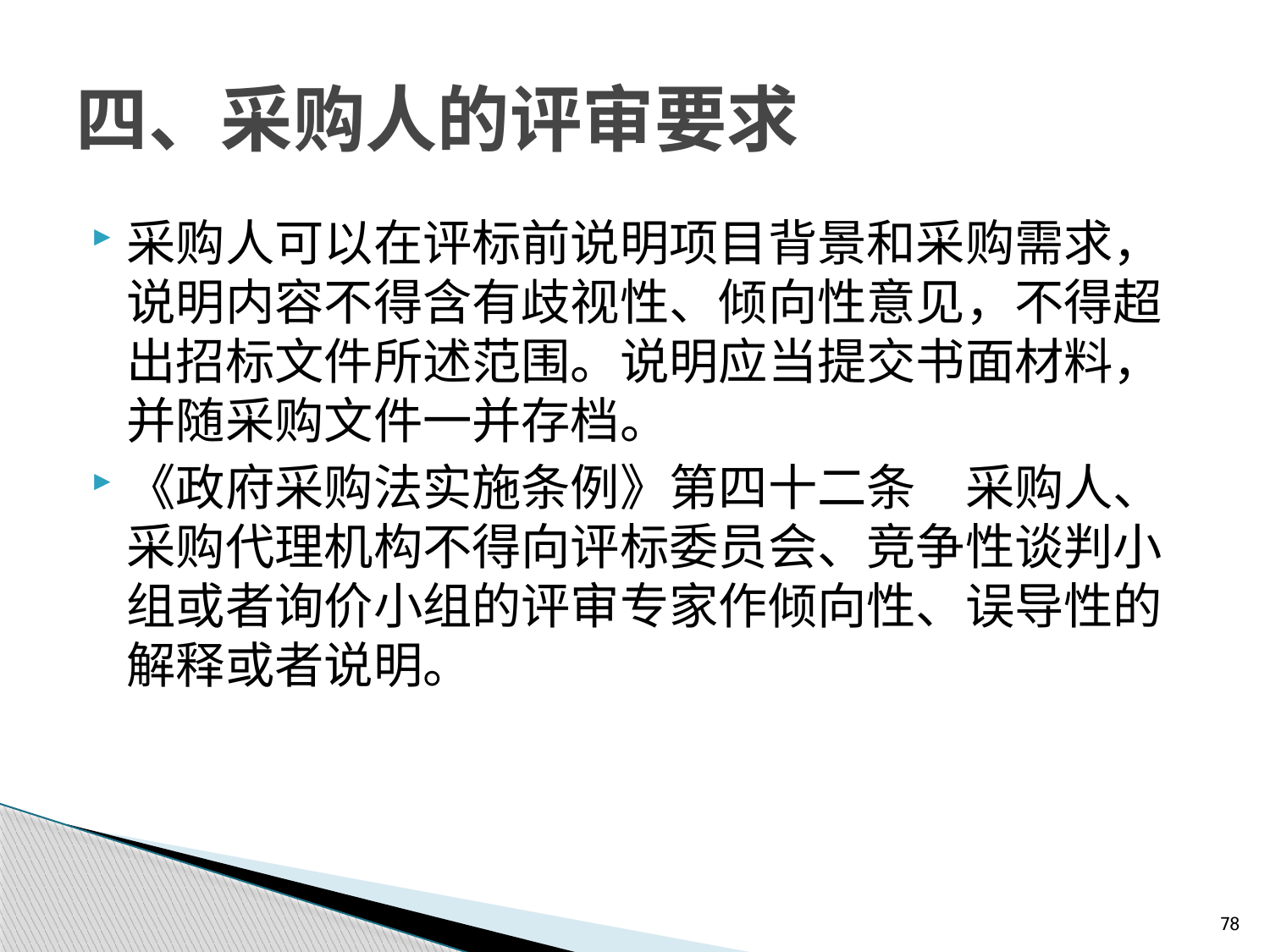

# 四、采购人的评审要求
采购人可以在评标前说明项目背景和采购需求，说明内容不得含有歧视性、倾向性意见，不得超出招标文件所述范围。说明应当提交书面材料，并随采购文件一并存档。
《政府采购法实施条例》第四十二条　采购人、采购代理机构不得向评标委员会、竞争性谈判小组或者询价小组的评审专家作倾向性、误导性的解释或者说明。
78